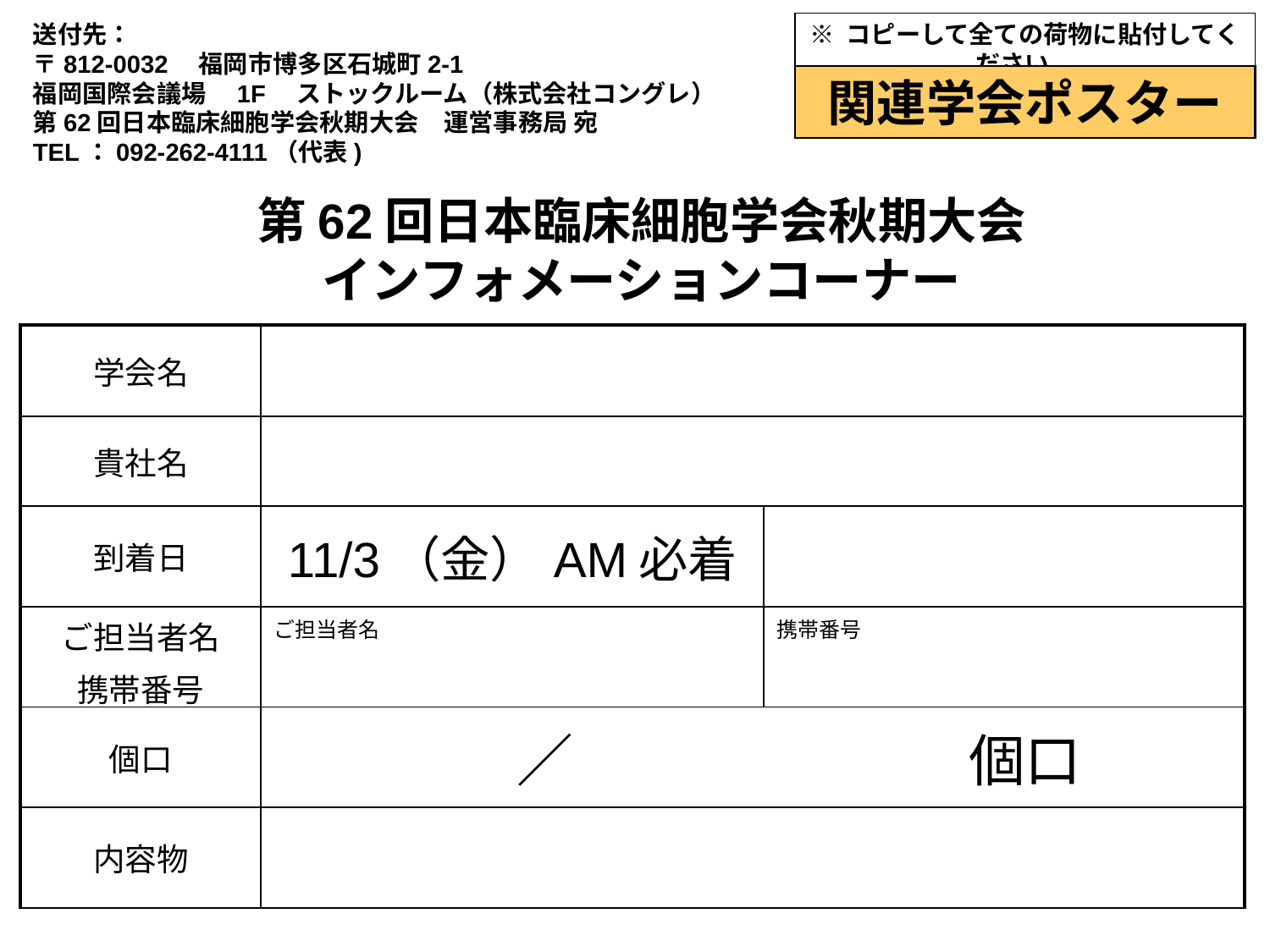

送付先：
〒812-0032　福岡市博多区石城町2-1
福岡国際会議場　1F　ストックルーム（株式会社コングレ）
第62回日本臨床細胞学会秋期大会　運営事務局 宛
TEL：092-262-4111（代表)
※ コピーして全ての荷物に貼付してください。
関連学会ポスター
第62回日本臨床細胞学会秋期大会
インフォメーションコーナー
| 学会名 |  |  |
| --- | --- | --- |
| 貴社名 |  |  |
| 到着日 | 11/3（金）AM必着 |  |
| ご担当者名 携帯番号 | ご担当者名 | 携帯番号 |
| 個口 | ／　　　　　　　個口 |  |
| 内容物 |  |  |